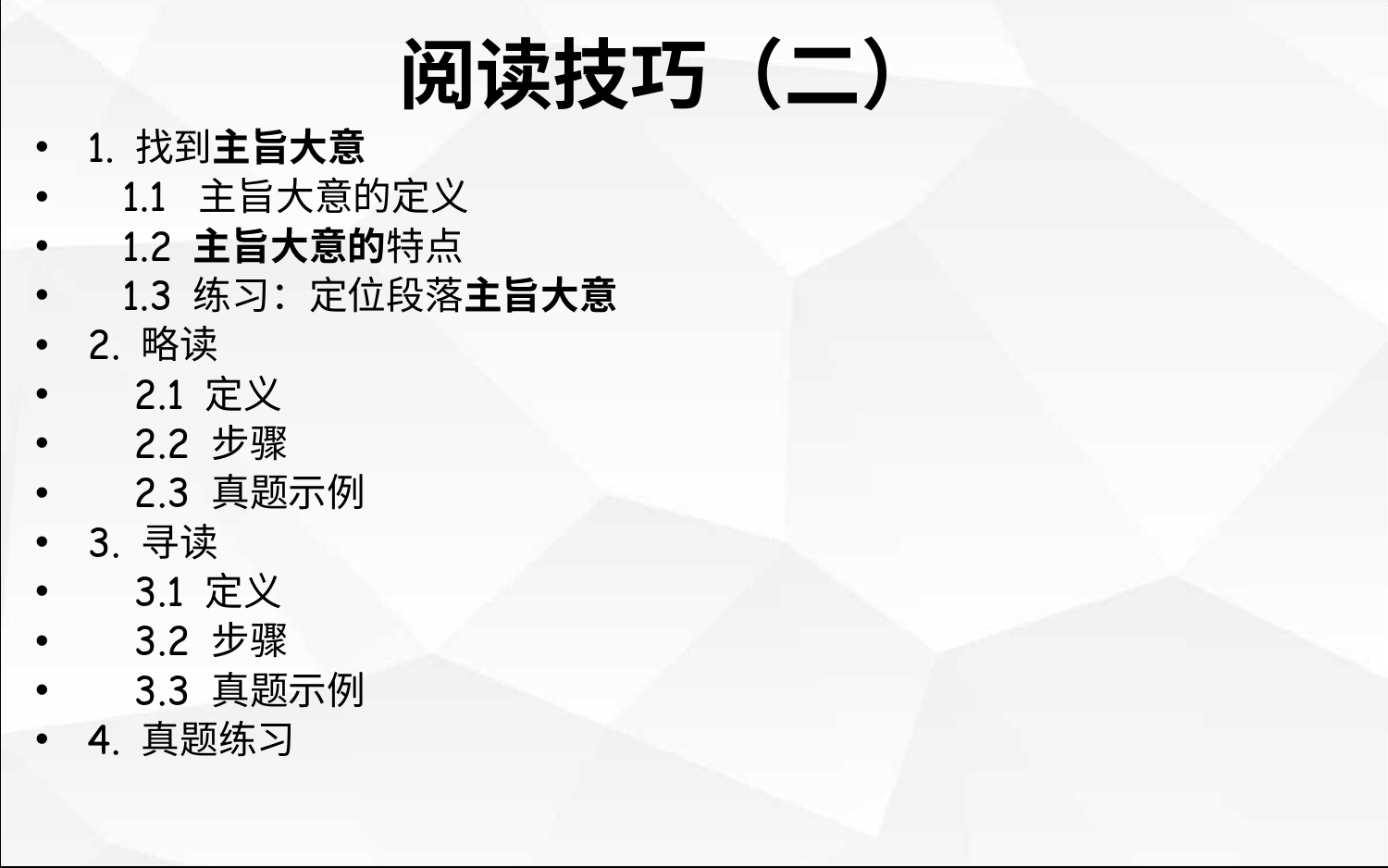

阅读技巧（二）
1. 找到主旨大意
   1.1  主旨大意的定义
   1.2 主旨大意的特点
   1.3 练习：定位段落主旨大意
2. 略读
    2.1 定义
    2.2 步骤
    2.3 真题示例
3. 寻读
    3.1 定义
    3.2 步骤
    3.3 真题示例
4. 真题练习